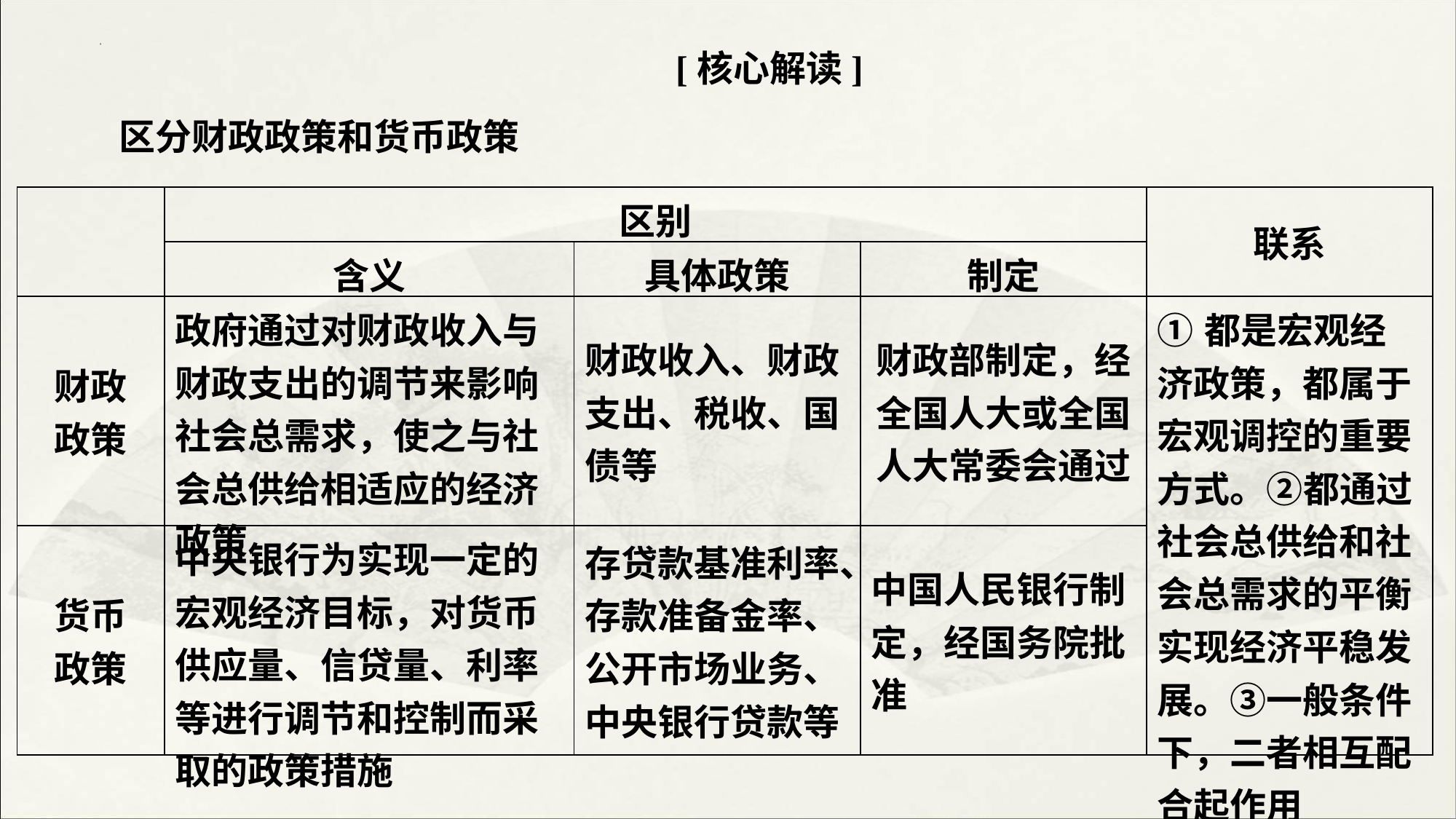

[核心解读]
区分财政政策和货币政策
|  | 区别 |  |  | 联系 |
| --- | --- | --- | --- | --- |
|  | 含义 | 具体政策 | 制定 |  |
| 财政 政策 | 政府通过对财政收入与财政支出的调节来影响社会总需求，使之与社会总供给相适应的经济政策 | 财政收入、财政支出、税收、国债等 | 财政部制定，经全国人大或全国人大常委会通过 | ①都是宏观经济政策，都属于宏观调控的重要方式。②都通过社会总供给和社会总需求的平衡实现经济平稳发展。③一般条件下，二者相互配合起作用 |
| 货币 政策 | 中央银行为实现一定的宏观经济目标，对货币供应量、信贷量、利率等进行调节和控制而采取的政策措施 | 存贷款基准利率、存款准备金率、公开市场业务、中央银行贷款等 | 中国人民银行制定，经国务院批准 |  |